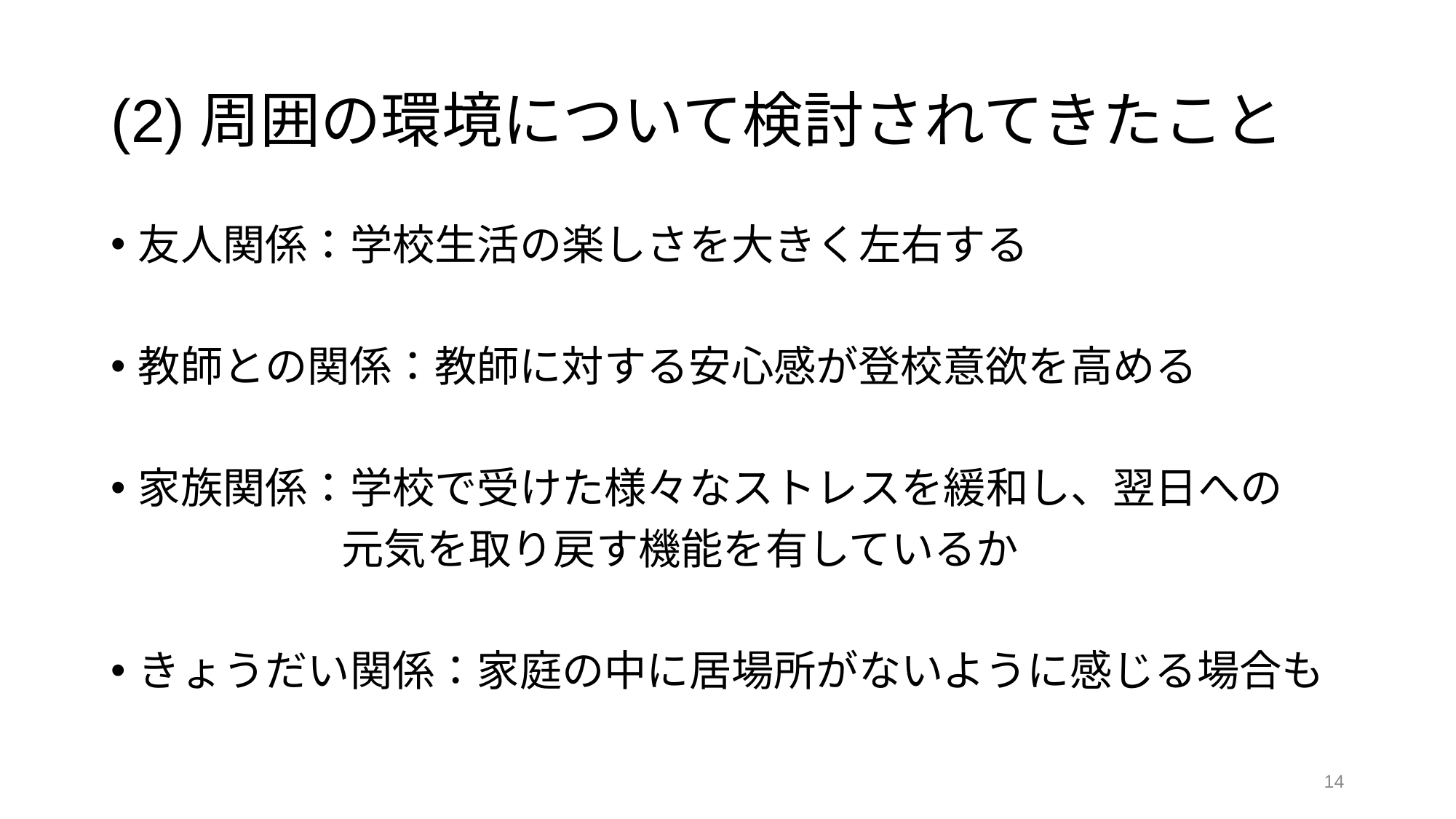

# (2)周囲の環境について検討されてきたこと
友人関係：学校生活の楽しさを大きく左右する

教師との関係：教師に対する安心感が登校意欲を高める

家族関係：学校で受けた様々なストレスを緩和し、翌日への
　　　　　  元気を取り戻す機能を有しているか

きょうだい関係：家庭の中に居場所がないように感じる場合も
14